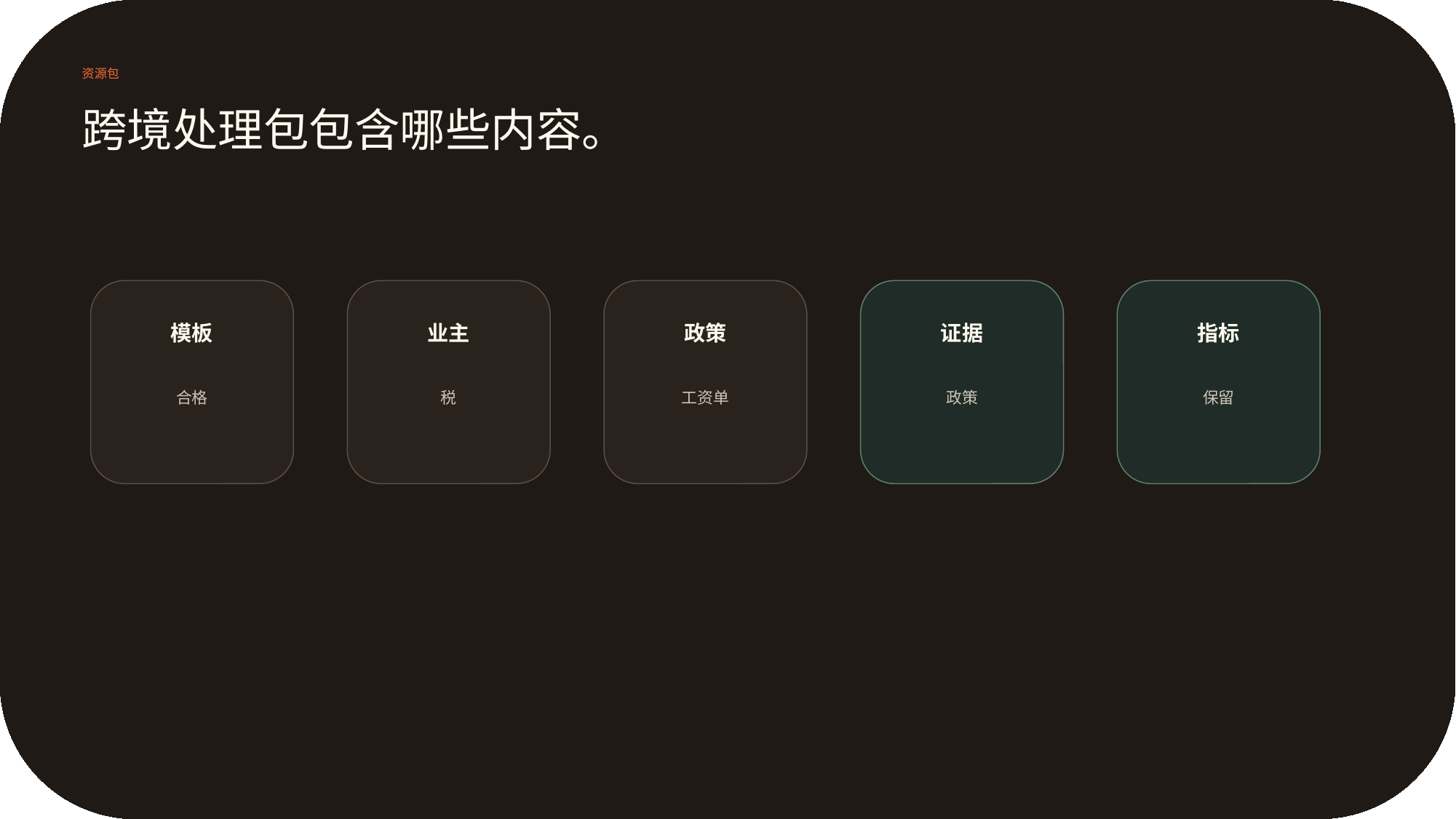

资源包
跨境处理包包含哪些内容。

模板
业主
政策
证据
指标
合格
税
工资单
政策
保留